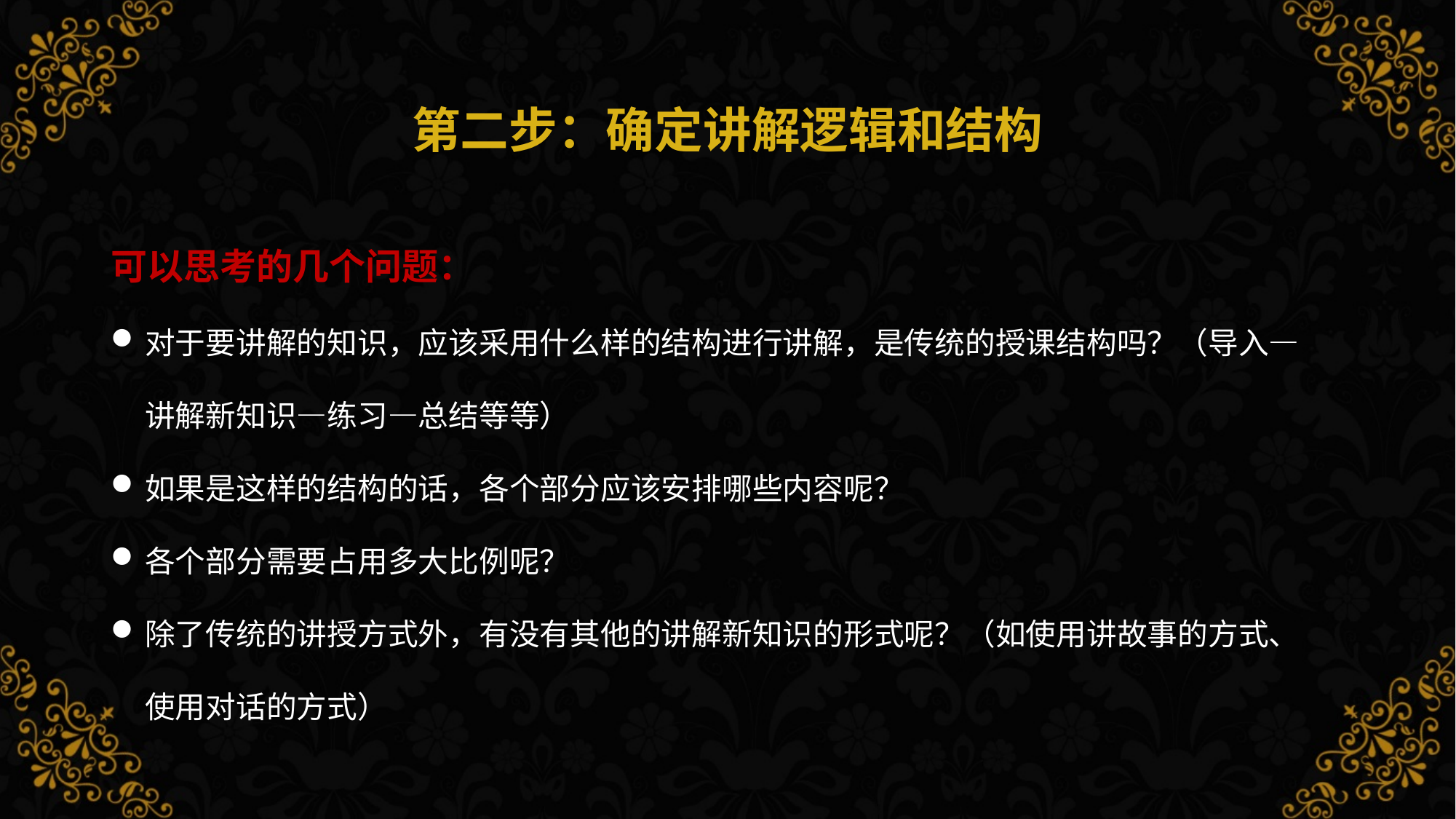

# 第二步：确定讲解逻辑和结构
可以思考的几个问题：
对于要讲解的知识，应该采用什么样的结构进行讲解，是传统的授课结构吗？（导入—讲解新知识—练习—总结等等）
如果是这样的结构的话，各个部分应该安排哪些内容呢？
各个部分需要占用多大比例呢？
除了传统的讲授方式外，有没有其他的讲解新知识的形式呢？（如使用讲故事的方式、使用对话的方式）